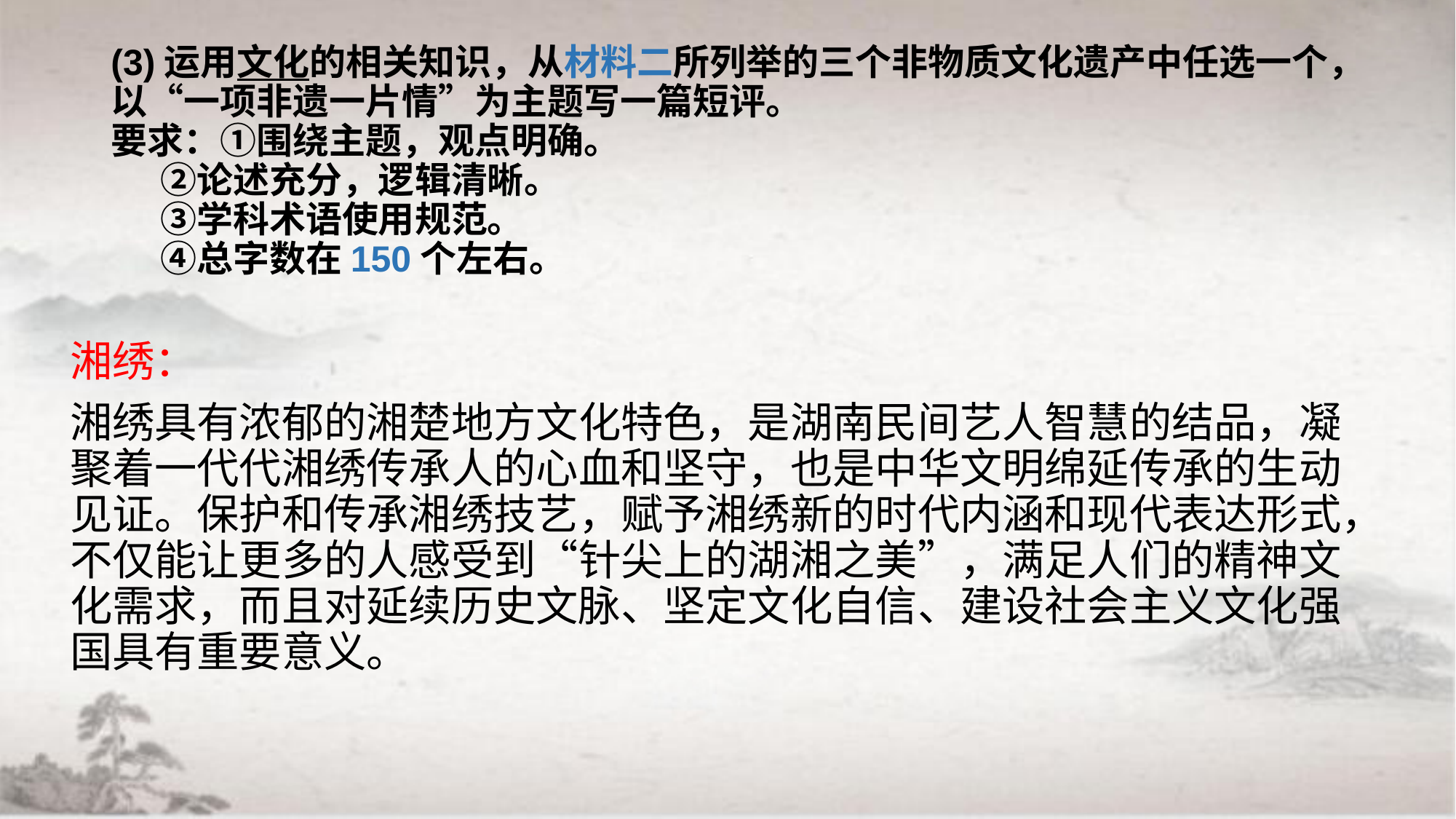

# (3)运用文化的相关知识，从材料二所列举的三个非物质文化遗产中任选一个，以“一项非遗一片情”为主题写一篇短评。 要求：①围绕主题，观点明确。 ②论述充分，逻辑清晰。 ③学科术语使用规范。 ④总字数在150个左右。

湘绣：
湘绣具有浓郁的湘楚地方文化特色，是湖南民间艺人智慧的结品，凝聚着一代代湘绣传承人的心血和坚守，也是中华文明绵延传承的生动见证。保护和传承湘绣技艺，赋予湘绣新的时代内涵和现代表达形式，不仅能让更多的人感受到“针尖上的湖湘之美”，满足人们的精神文化需求，而且对延续历史文脉、坚定文化自信、建设社会主义文化强国具有重要意义。